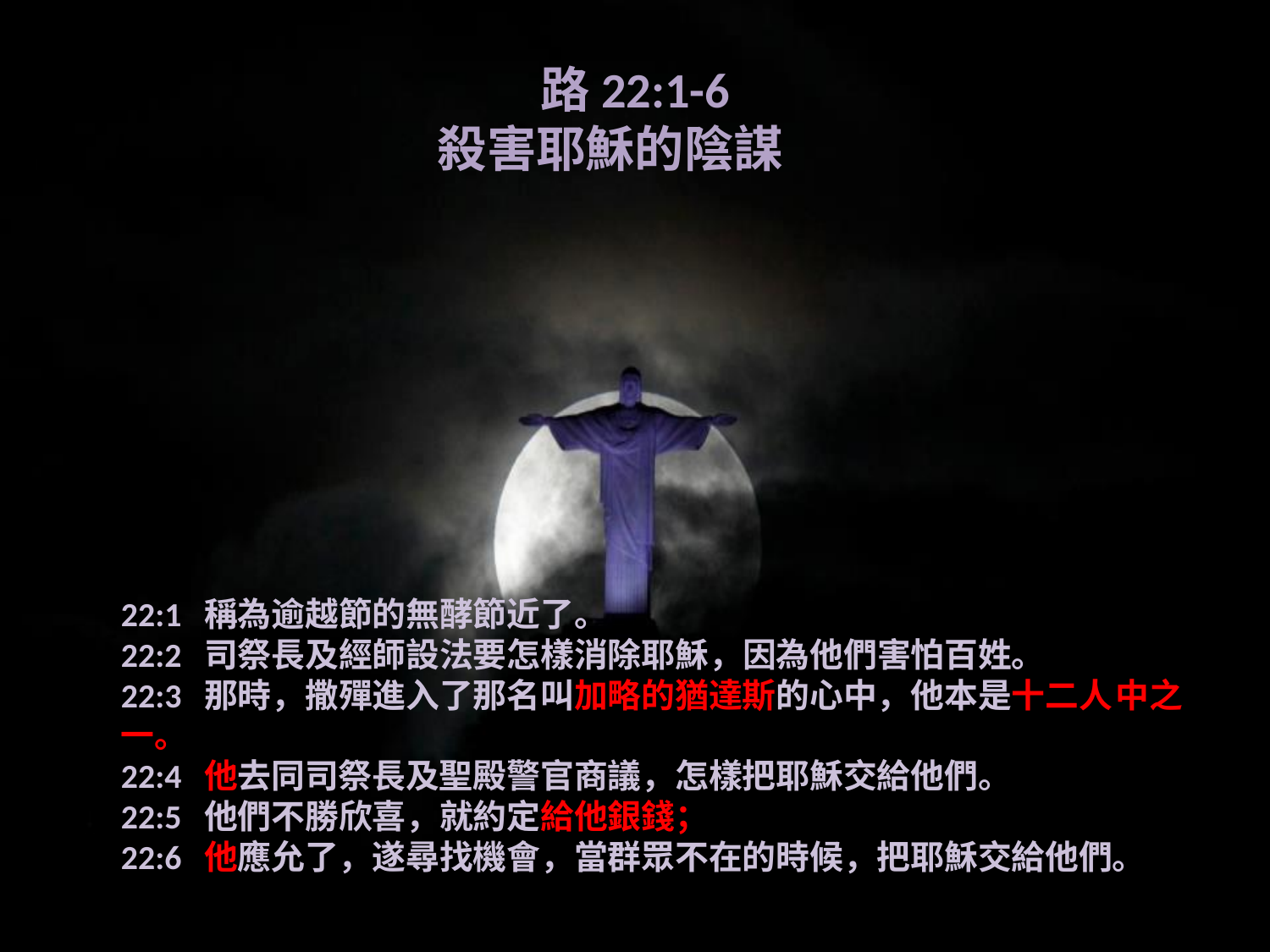

# 路22:1-6 殺害耶穌的陰謀
22:1  稱為逾越節的無酵節近了。
22:2  司祭長及經師設法要怎樣消除耶穌，因為他們害怕百姓。
22:3  那時，撒殫進入了那名叫加略的猶達斯的心中，他本是十二人	中之一。
22:4  他去同司祭長及聖殿警官商議，怎樣把耶穌交給他們。
22:5  他們不勝欣喜，就約定給他銀錢；
22:6  他應允了，遂尋找機會，當群眾不在的時候，把耶穌交給他們。